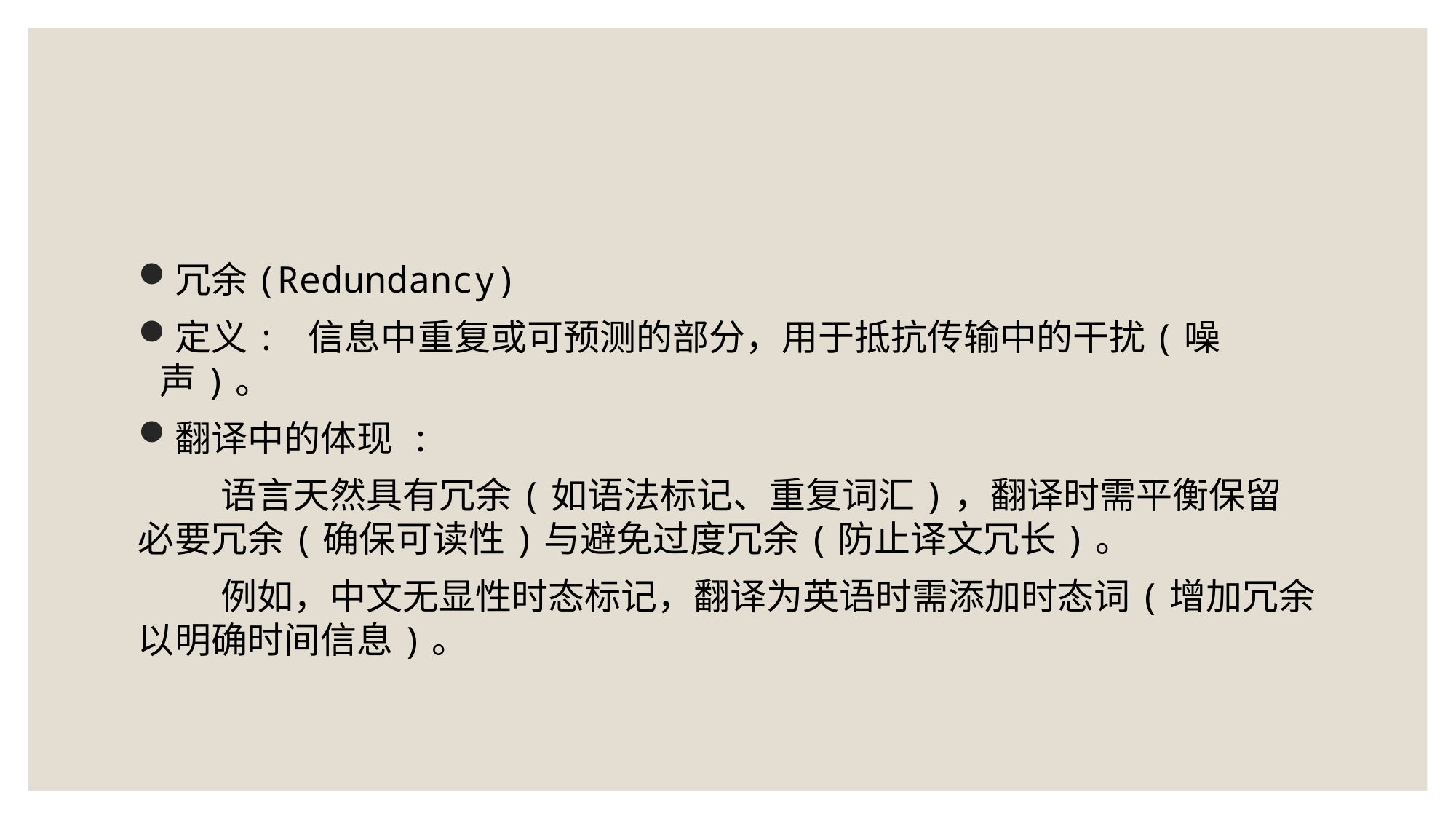

#
冗余(Redundancy)
定义: 信息中重复或可预测的部分，用于抵抗传输中的干扰(噪声)。
翻译中的体现 :
         语言天然具有冗余(如语法标记、重复词汇)，翻译时需平衡保留必要冗余(确保可读性)与避免过度冗余(防止译文冗长)。
         例如，中文无显性时态标记，翻译为英语时需添加时态词(增加冗余以明确时间信息)。